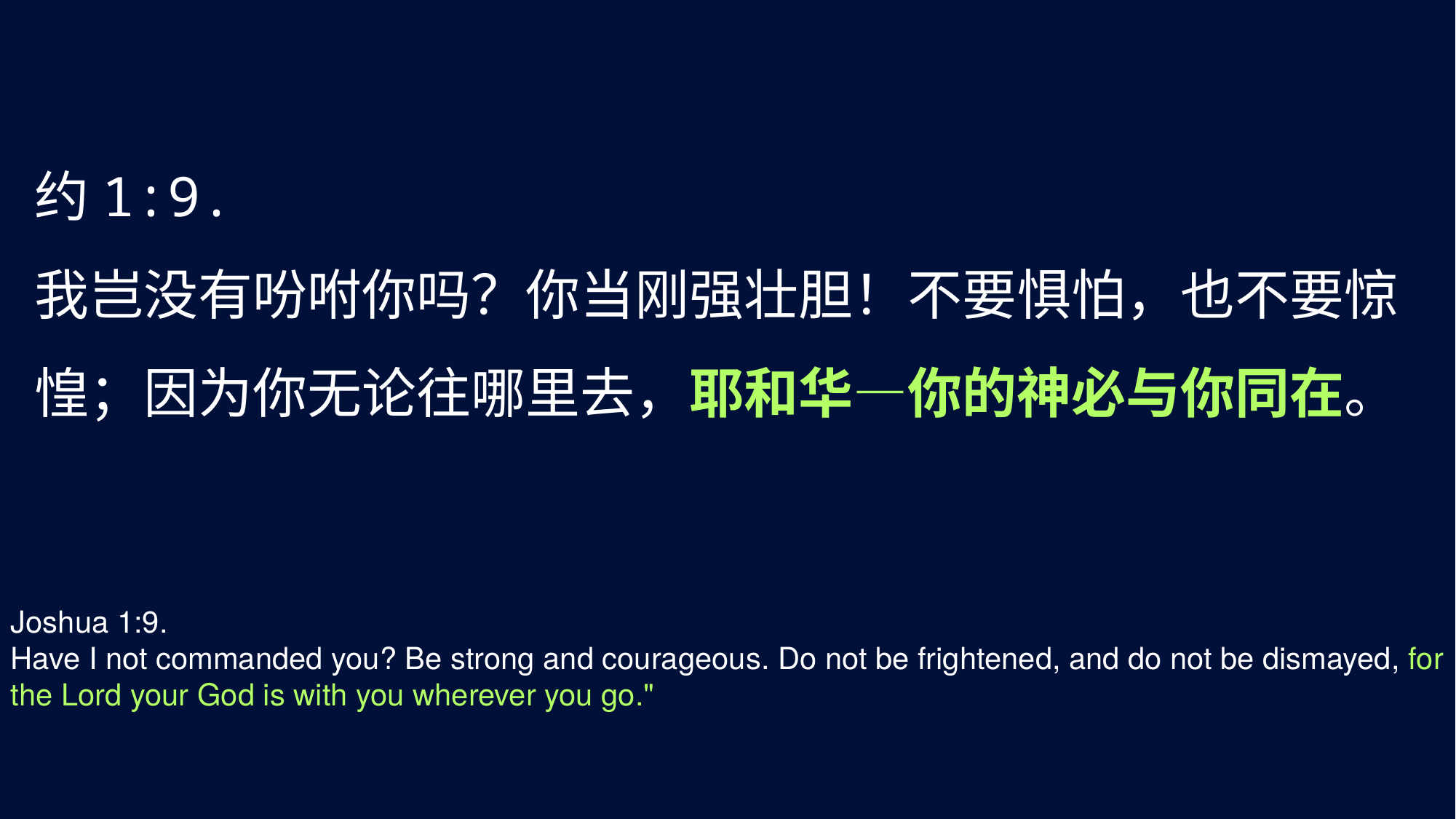

约1:9.
我岂没有吩咐你吗？你当刚强壮胆！不要惧怕，也不要惊惶；因为你无论往哪里去，耶和华—你的神必与你同在。

Joshua 1:9.
Have I not commanded you? Be strong and courageous. Do not be frightened, and do not be dismayed, for the Lord your God is with you wherever you go."